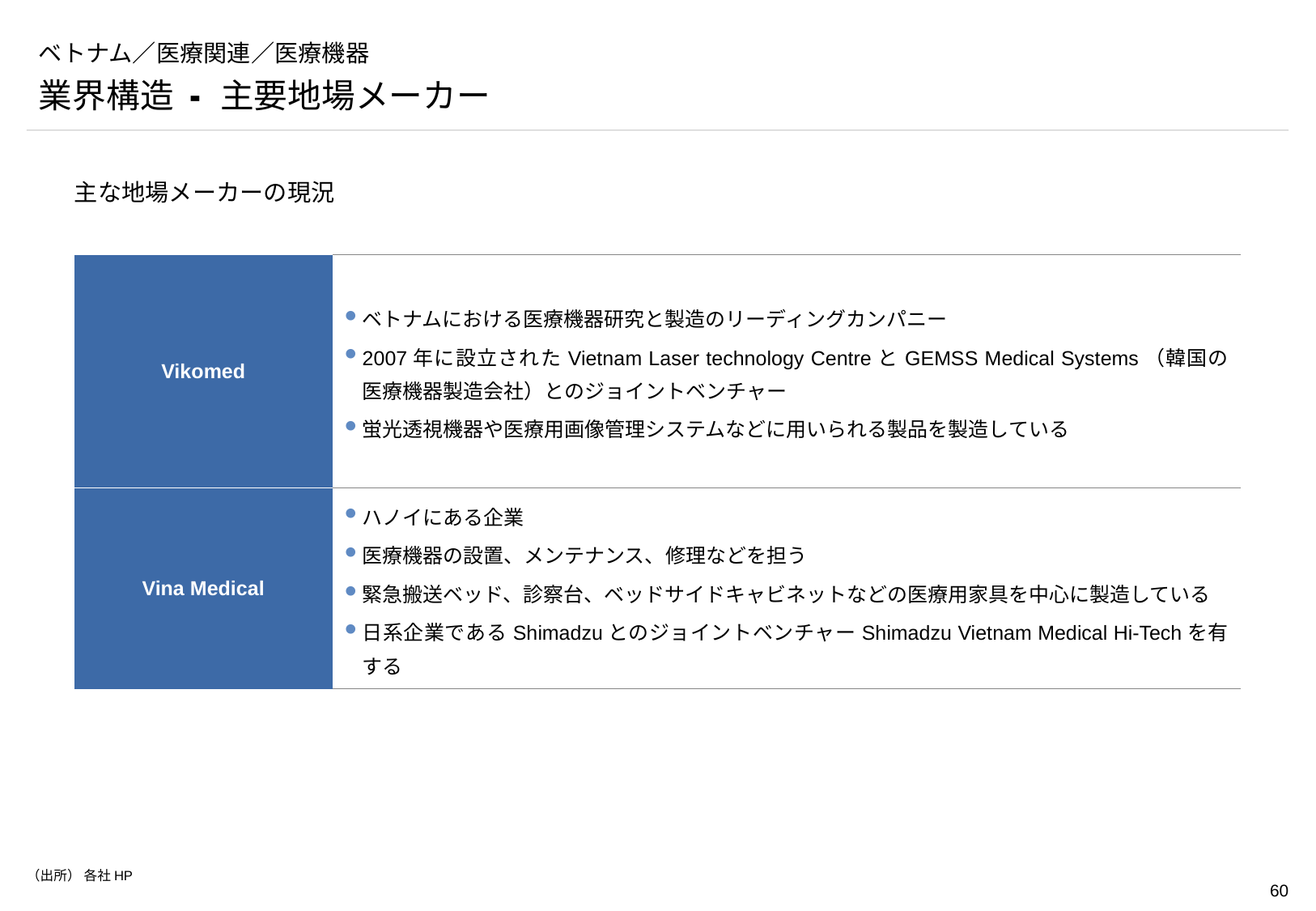

# ベトナム／医療関連／医療機器
業界構造 - 主要地場メーカー
主な地場メーカーの現況
| Vikomed | ベトナムにおける医療機器研究と製造のリーディングカンパニー 2007年に設立されたVietnam Laser technology CentreとGEMSS Medical Systems（韓国の医療機器製造会社）とのジョイントベンチャー 蛍光透視機器や医療用画像管理システムなどに用いられる製品を製造している |
| --- | --- |
| Vina Medical | ハノイにある企業 医療機器の設置、メンテナンス、修理などを担う 緊急搬送ベッド、診察台、ベッドサイドキャビネットなどの医療用家具を中心に製造している 日系企業であるShimadzuとのジョイントベンチャーShimadzu Vietnam Medical Hi-Techを有する |
（出所） 各社HP